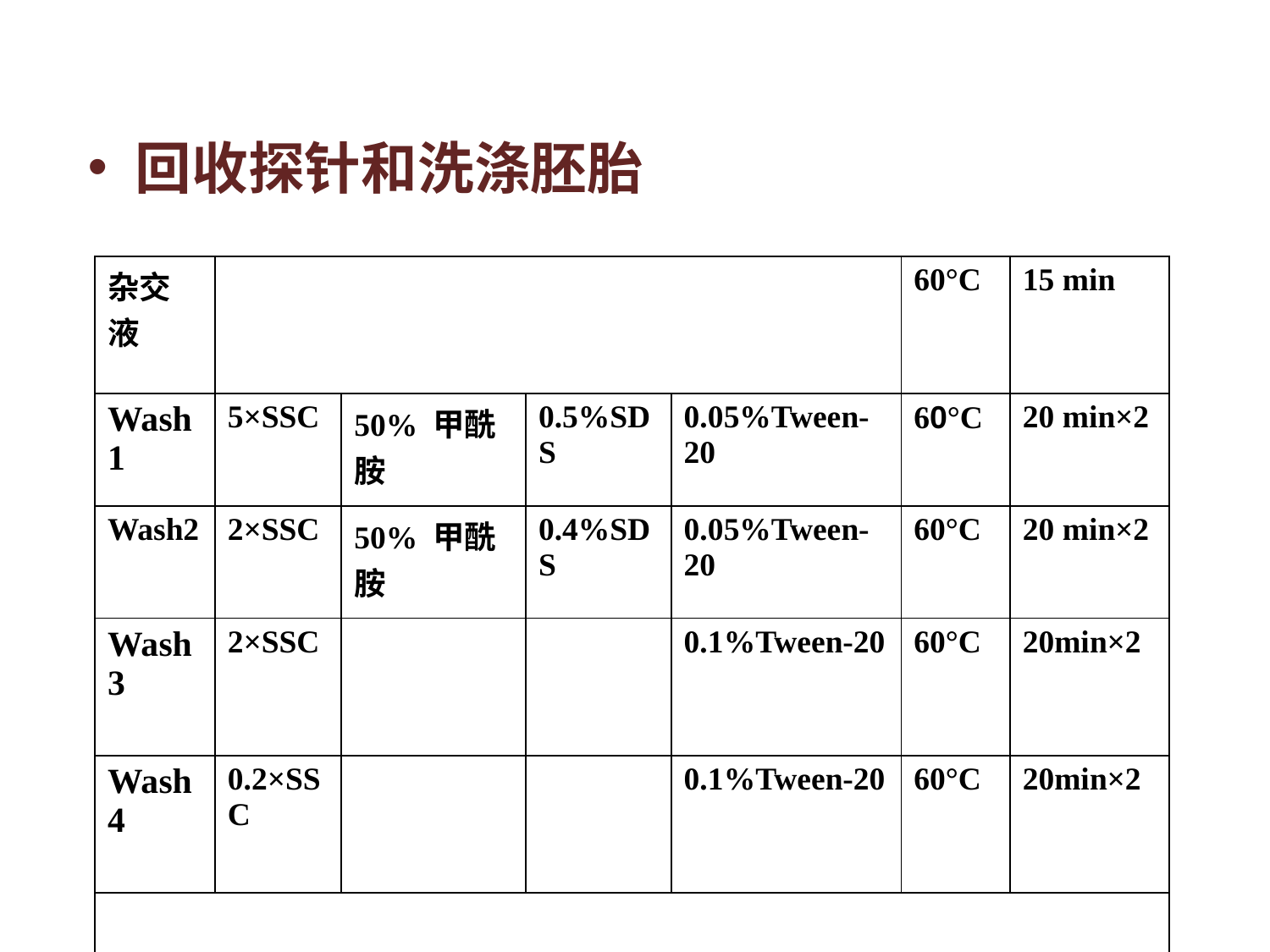

回收探针和洗涤胚胎

| 杂交液 |  |  |  |  | 60°C | 15 min |
| --- | --- | --- | --- | --- | --- | --- |
| Wash1 | 5×SSC | 50% 甲酰胺 | 0.5%SDS | 0.05%Tween-20 | 60°C | 20 min×2 |
| Wash2 | 2×SSC | 50% 甲酰胺 | 0.4%SDS | 0.05%Tween-20 | 60°C | 20 min×2 |
| Wash3 | 2×SSC |  |  | 0.1%Tween-20 | 60°C | 20min×2 |
| Wash4 | 0.2×SSC |  |  | 0.1%Tween-20 | 60°C | 20min×2 |
|  |  |  |  |  |  |  |